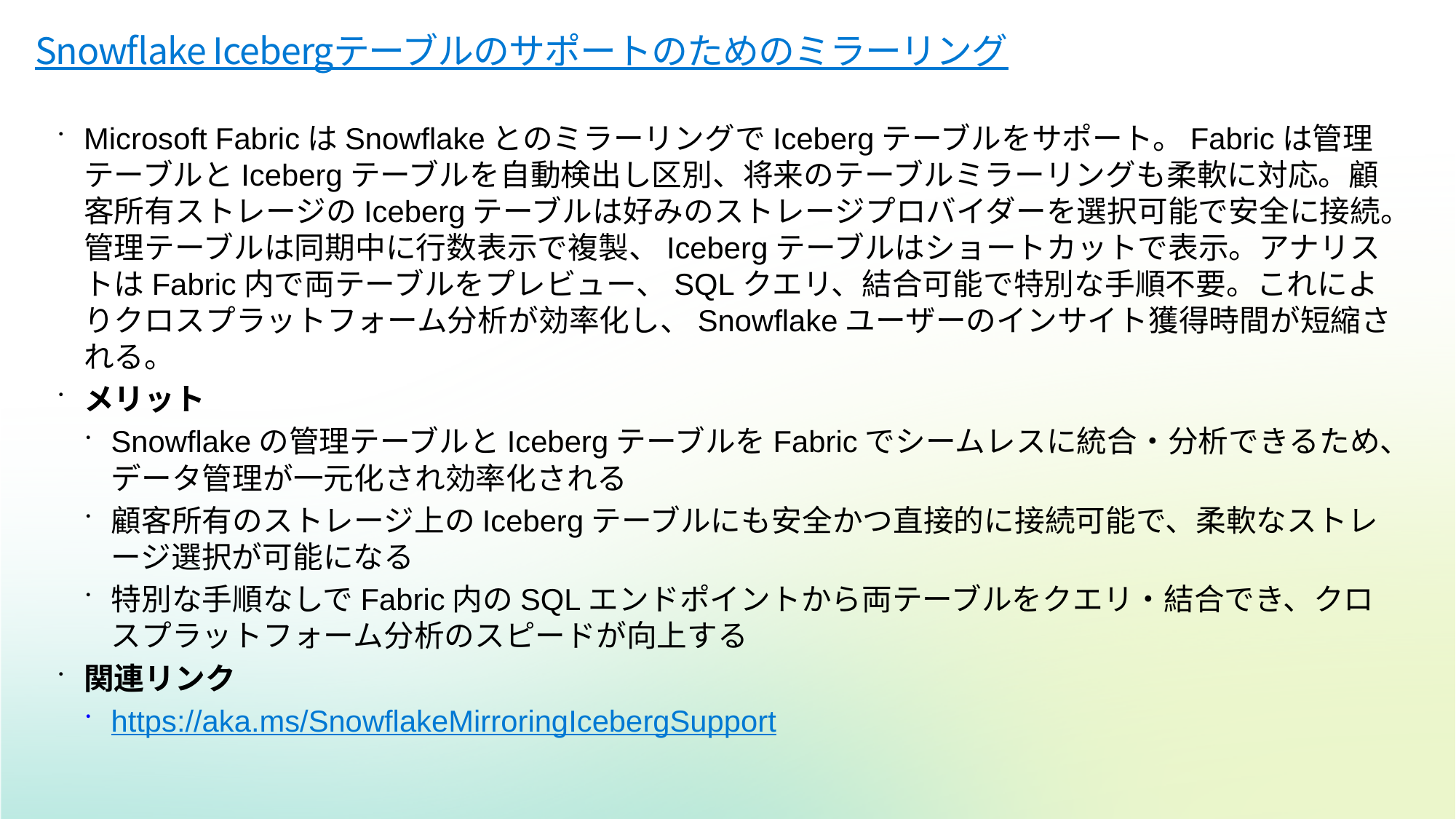

# Snowflake Icebergテーブルのサポートのためのミラーリング
Microsoft FabricはSnowflakeとのミラーリングでIcebergテーブルをサポート。Fabricは管理テーブルとIcebergテーブルを自動検出し区別、将来のテーブルミラーリングも柔軟に対応。顧客所有ストレージのIcebergテーブルは好みのストレージプロバイダーを選択可能で安全に接続。管理テーブルは同期中に行数表示で複製、Icebergテーブルはショートカットで表示。アナリストはFabric内で両テーブルをプレビュー、SQLクエリ、結合可能で特別な手順不要。これによりクロスプラットフォーム分析が効率化し、Snowflakeユーザーのインサイト獲得時間が短縮される。
メリット
Snowflakeの管理テーブルとIcebergテーブルをFabricでシームレスに統合・分析できるため、データ管理が一元化され効率化される
顧客所有のストレージ上のIcebergテーブルにも安全かつ直接的に接続可能で、柔軟なストレージ選択が可能になる
特別な手順なしでFabric内のSQLエンドポイントから両テーブルをクエリ・結合でき、クロスプラットフォーム分析のスピードが向上する
関連リンク
https://aka.ms/SnowflakeMirroringIcebergSupport